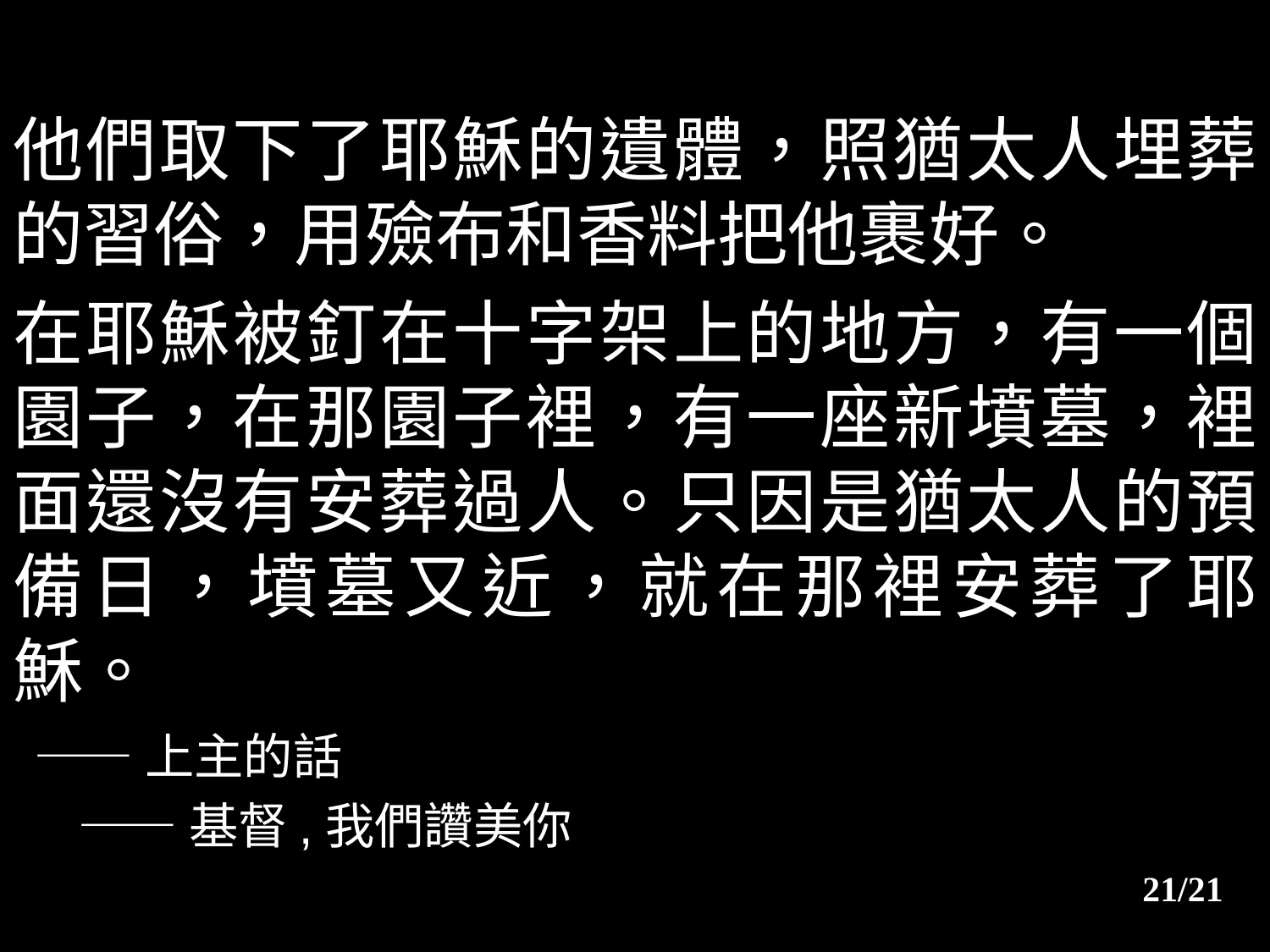

他們取下了耶穌的遺體，照猶太人埋葬的習俗，用殮布和香料把他裹好。
在耶穌被釘在十字架上的地方，有一個園子，在那園子裡，有一座新墳墓，裡面還沒有安葬過人。只因是猶太人的預備日，墳墓又近，就在那裡安葬了耶穌。
  ——上主的話
      ——基督,我們讚美你

21/21